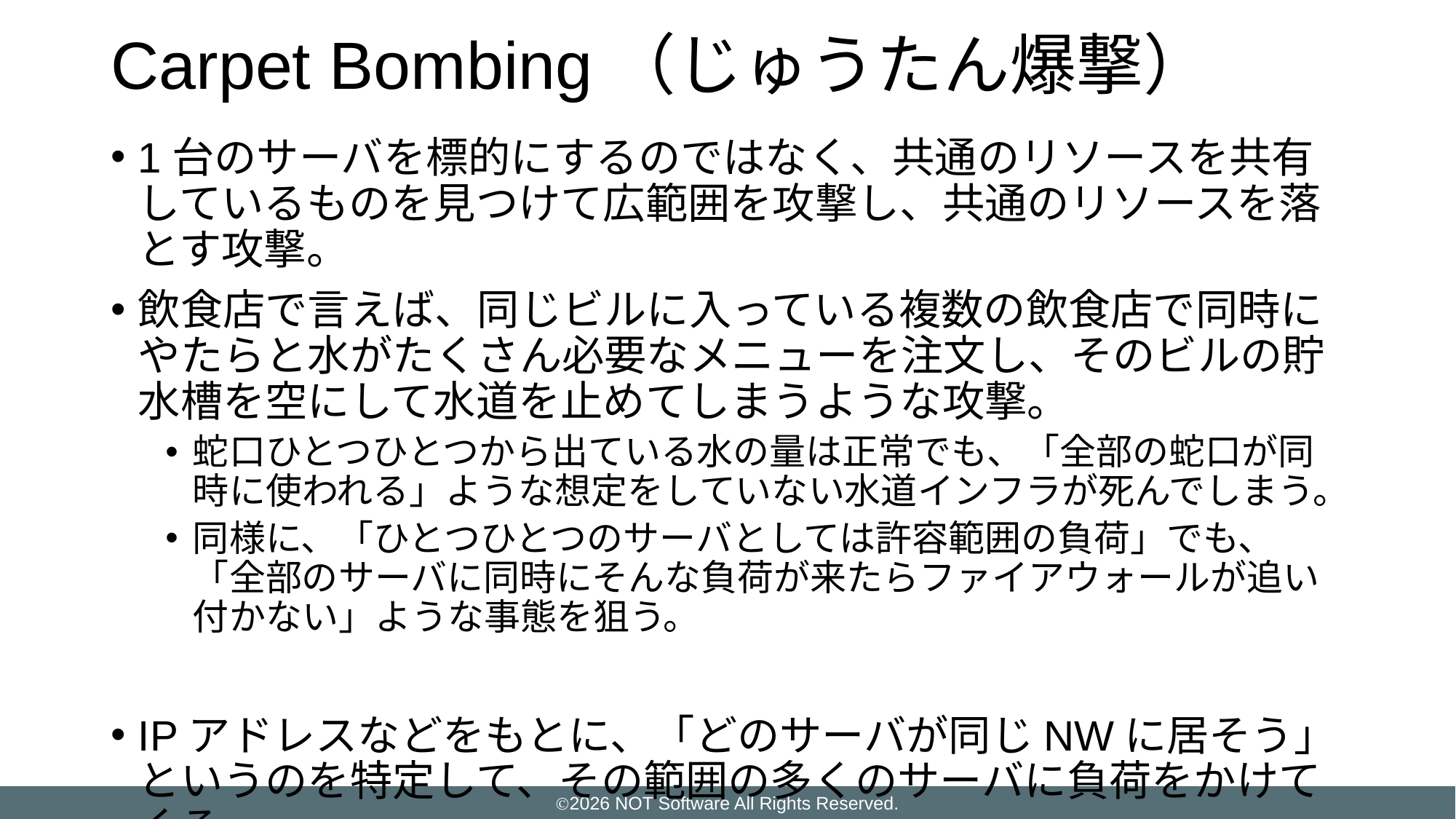

# Carpet Bombing（じゅうたん爆撃）
1台のサーバを標的にするのではなく、共通のリソースを共有しているものを見つけて広範囲を攻撃し、共通のリソースを落とす攻撃。
飲食店で言えば、同じビルに入っている複数の飲食店で同時にやたらと水がたくさん必要なメニューを注文し、そのビルの貯水槽を空にして水道を止めてしまうような攻撃。
蛇口ひとつひとつから出ている水の量は正常でも、「全部の蛇口が同時に使われる」ような想定をしていない水道インフラが死んでしまう。
同様に、「ひとつひとつのサーバとしては許容範囲の負荷」でも、「全部のサーバに同時にそんな負荷が来たらファイアウォールが追い付かない」ような事態を狙う。

IPアドレスなどをもとに、「どのサーバが同じNWに居そう」というのを特定して、その範囲の多くのサーバに負荷をかけてくる。